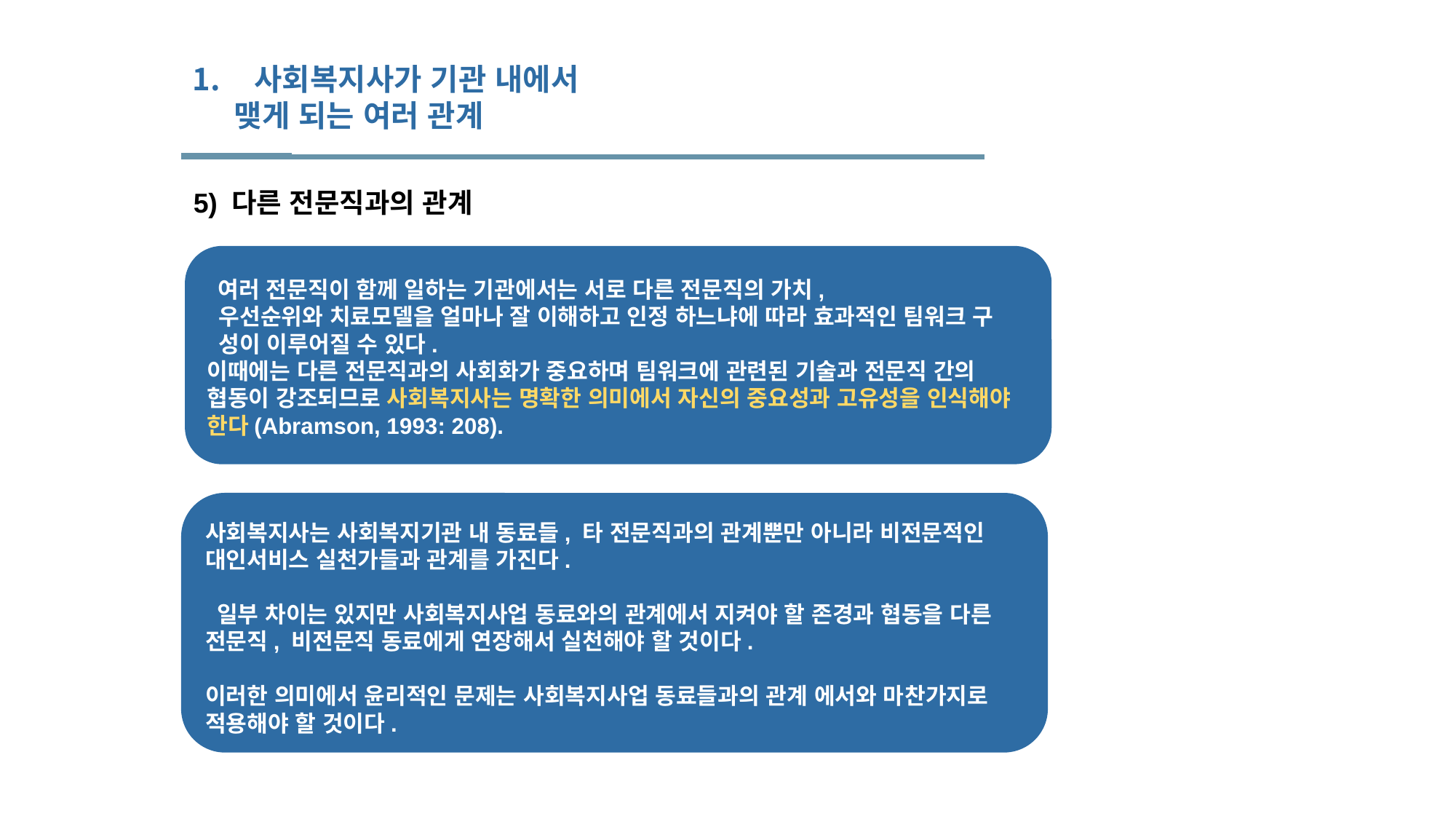

사회복지사가 기관 내에서
    맺게 되는 여러 관계

 5) 다른 전문직과의 관계

 여러 전문직이 함께 일하는 기관에서는 서로 다른 전문직의 가치,
 우선순위와 치료모델을 얼마나 잘 이해하고 인정 하느냐에 따라 효과적인 팀워크 구
 성이 이루어질 수 있다.
이때에는 다른 전문직과의 사회화가 중요하며 팀워크에 관련된 기술과 전문직 간의 협동이 강조되므로 사회복지사는 명확한 의미에서 자신의 중요성과 고유성을 인식해야 한다(Abramson, 1993: 208).

사회복지사는 사회복지기관 내 동료들, 타 전문직과의 관계뿐만 아니라 비전문적인 대인서비스 실천가들과 관계를 가진다.

 일부 차이는 있지만 사회복지사업 동료와의 관계에서 지켜야 할 존경과 협동을 다른 전문직, 비전문직 동료에게 연장해서 실천해야 할 것이다.

이러한 의미에서 윤리적인 문제는 사회복지사업 동료들과의 관계 에서와 마찬가지로 적용해야 할 것이다.